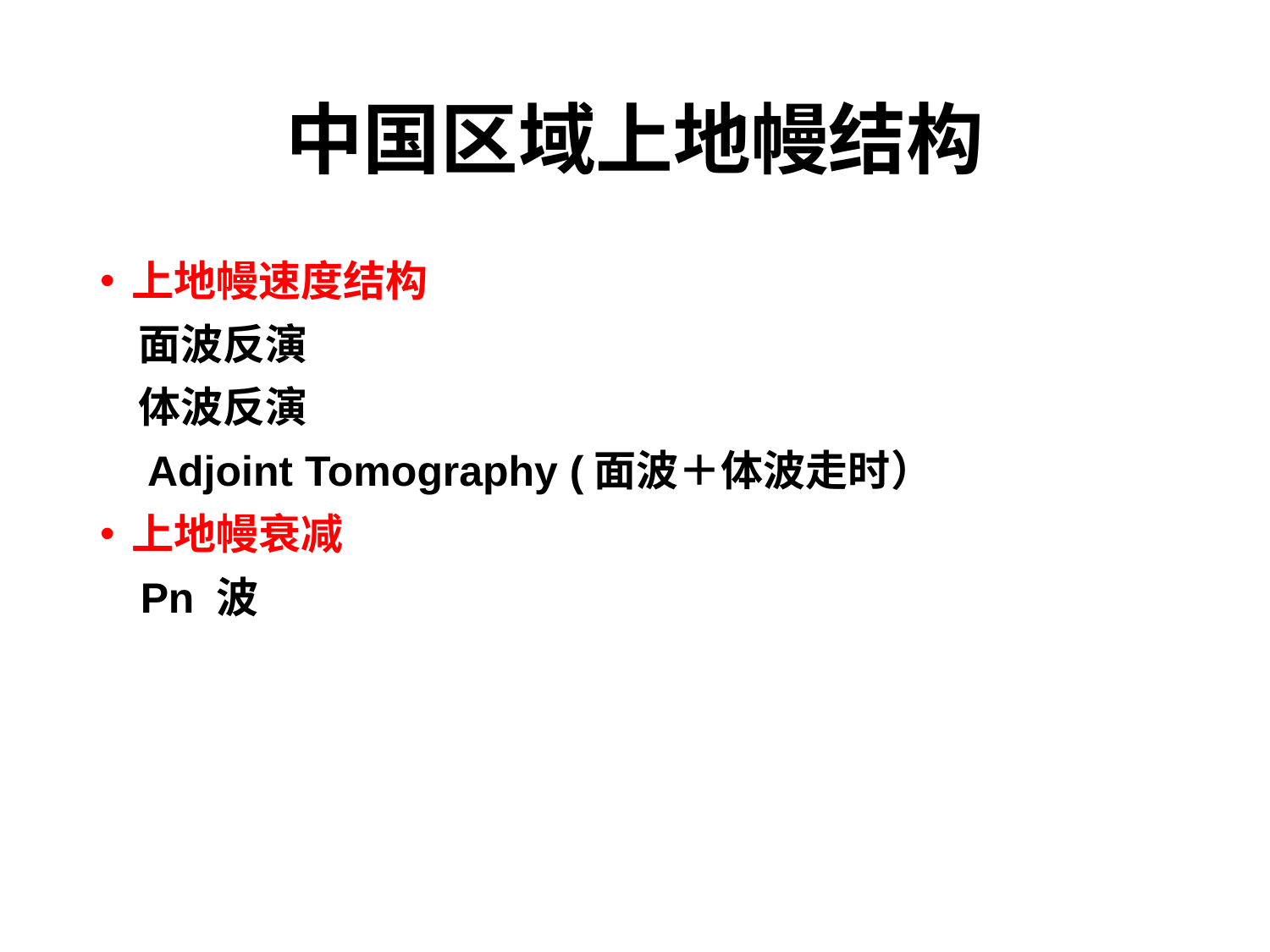

# 中国区域上地幔结构
上地幔速度结构
   面波反演
   体波反演
    Adjoint Tomography (面波＋体波走时）
上地幔衰减
    Pn 波